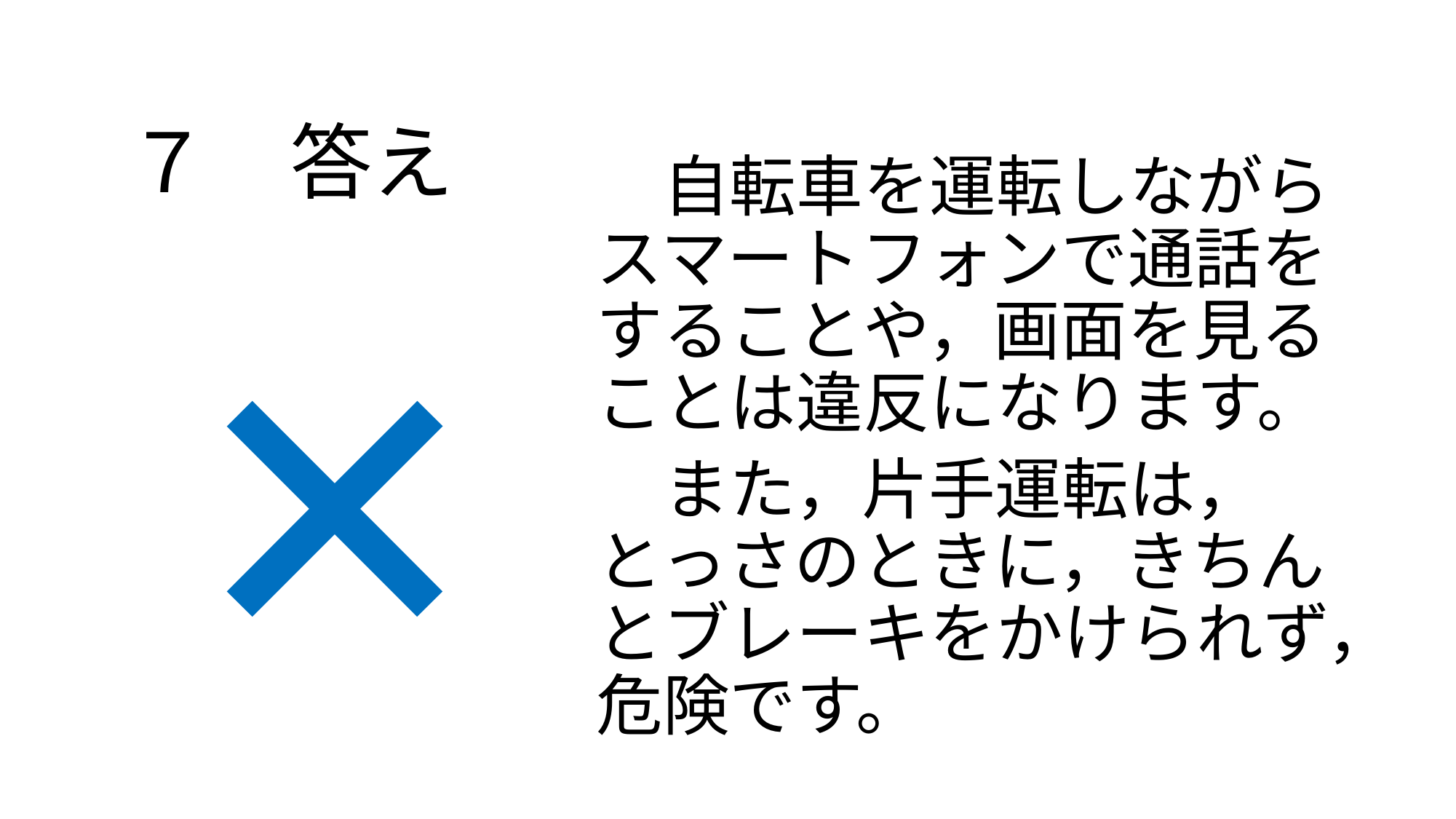

# ７　答え
　自転車を運転しながらスマートフォンで通話をすることや，画面を見ることは違反になります。
　また，片手運転は，とっさのときに，きちんとブレーキをかけられず，危険です。
✕